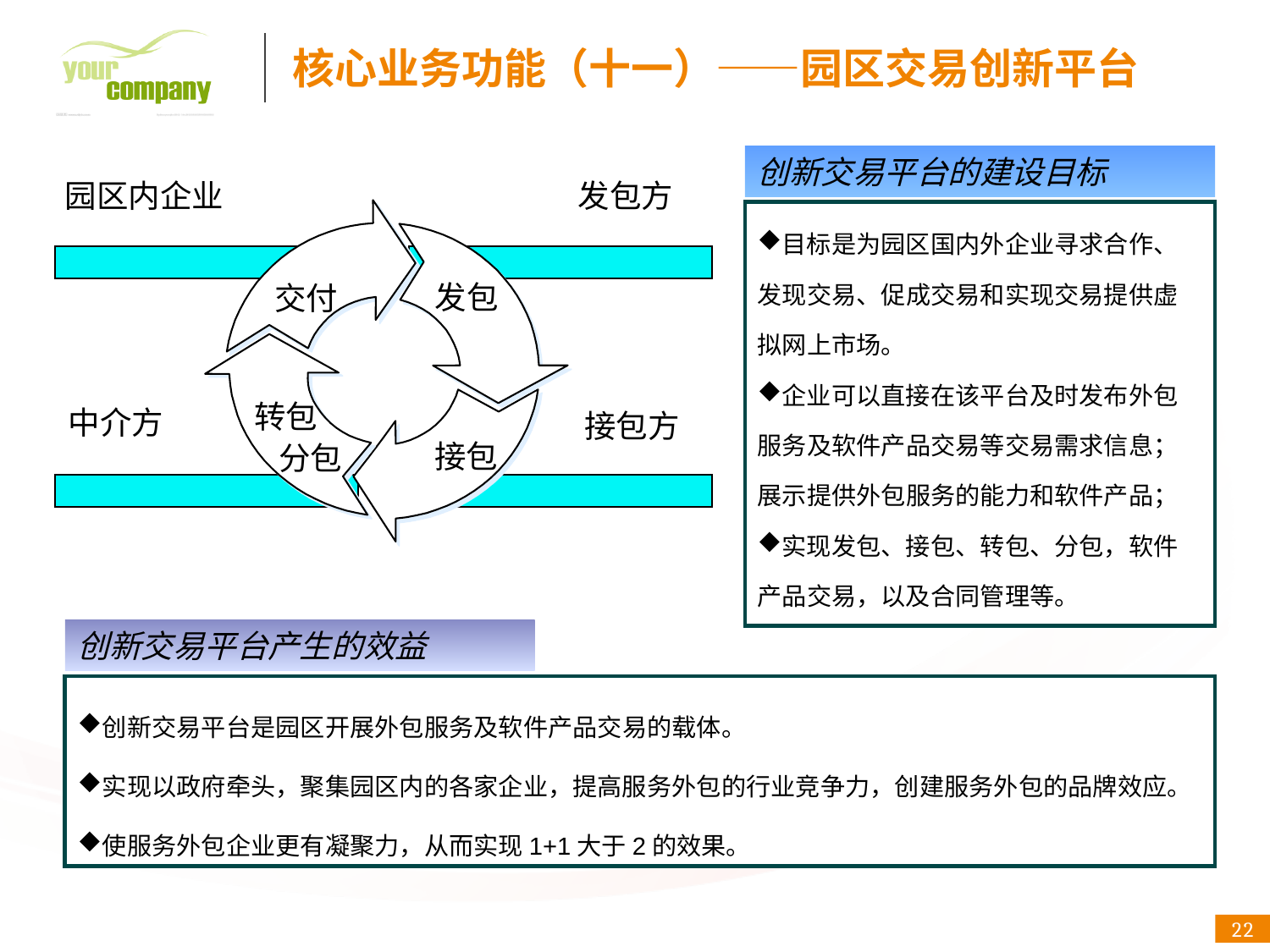

核心业务功能（十一）——园区交易创新平台
创新交易平台的建设目标
发包方
园区内企业

目标是为园区国内外企业寻求合作、发现交易、促成交易和实现交易提供虚拟网上市场。
企业可以直接在该平台及时发布外包服务及软件产品交易等交易需求信息；展示提供外包服务的能力和软件产品；
实现发包、接包、转包、分包，软件产品交易，以及合同管理等。

发包
交付
转包
中介方
接包方
接包
分包
创新交易平台产生的效益
创新交易平台是园区开展外包服务及软件产品交易的载体。
实现以政府牵头，聚集园区内的各家企业，提高服务外包的行业竞争力，创建服务外包的品牌效应。
使服务外包企业更有凝聚力，从而实现1+1大于2的效果。
22